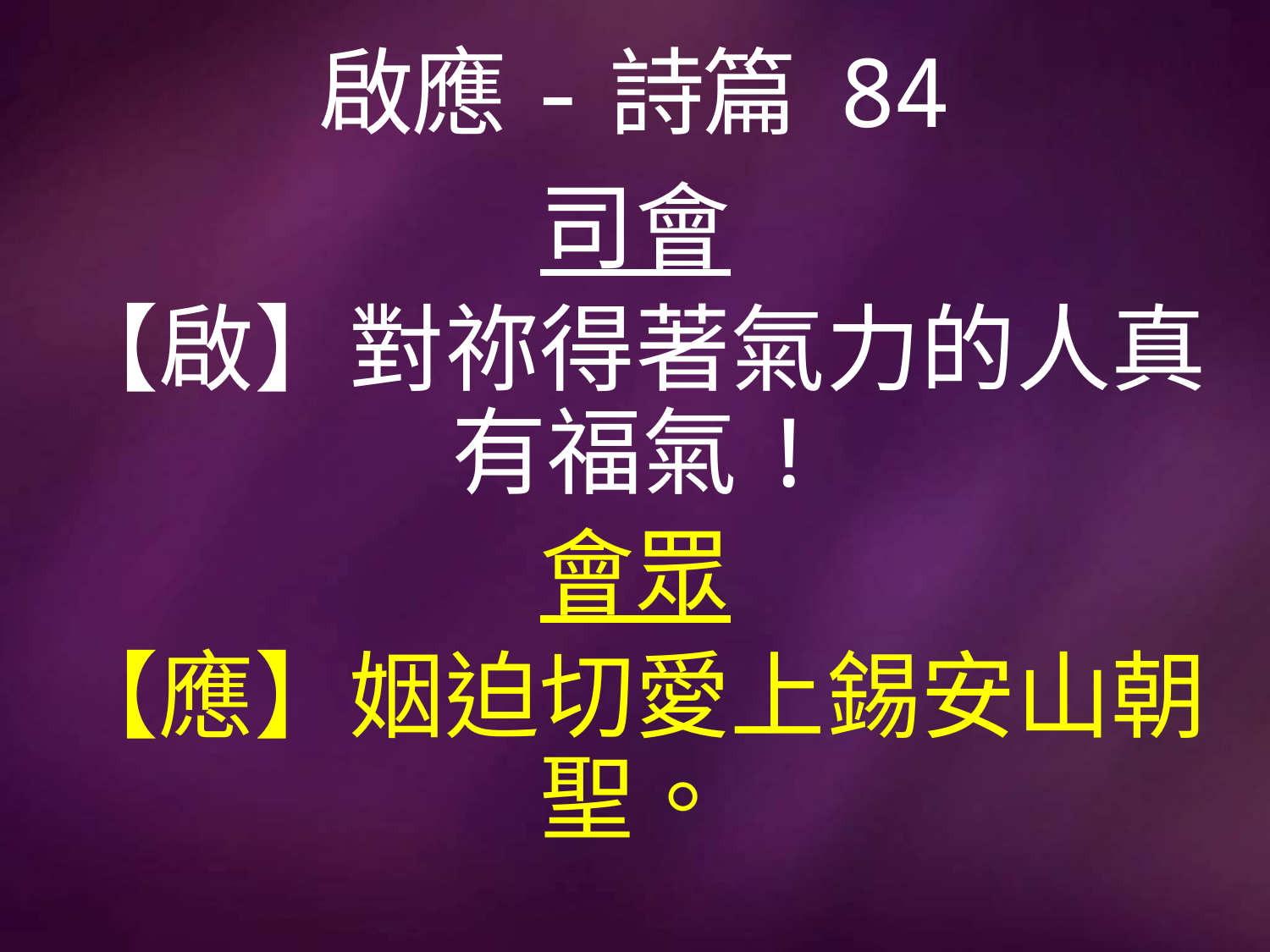

# 啟應-詩篇 84
司會
【啟】對祢得著氣力的人真有福氣!
會眾
【應】姻迫切愛上錫安山朝聖。